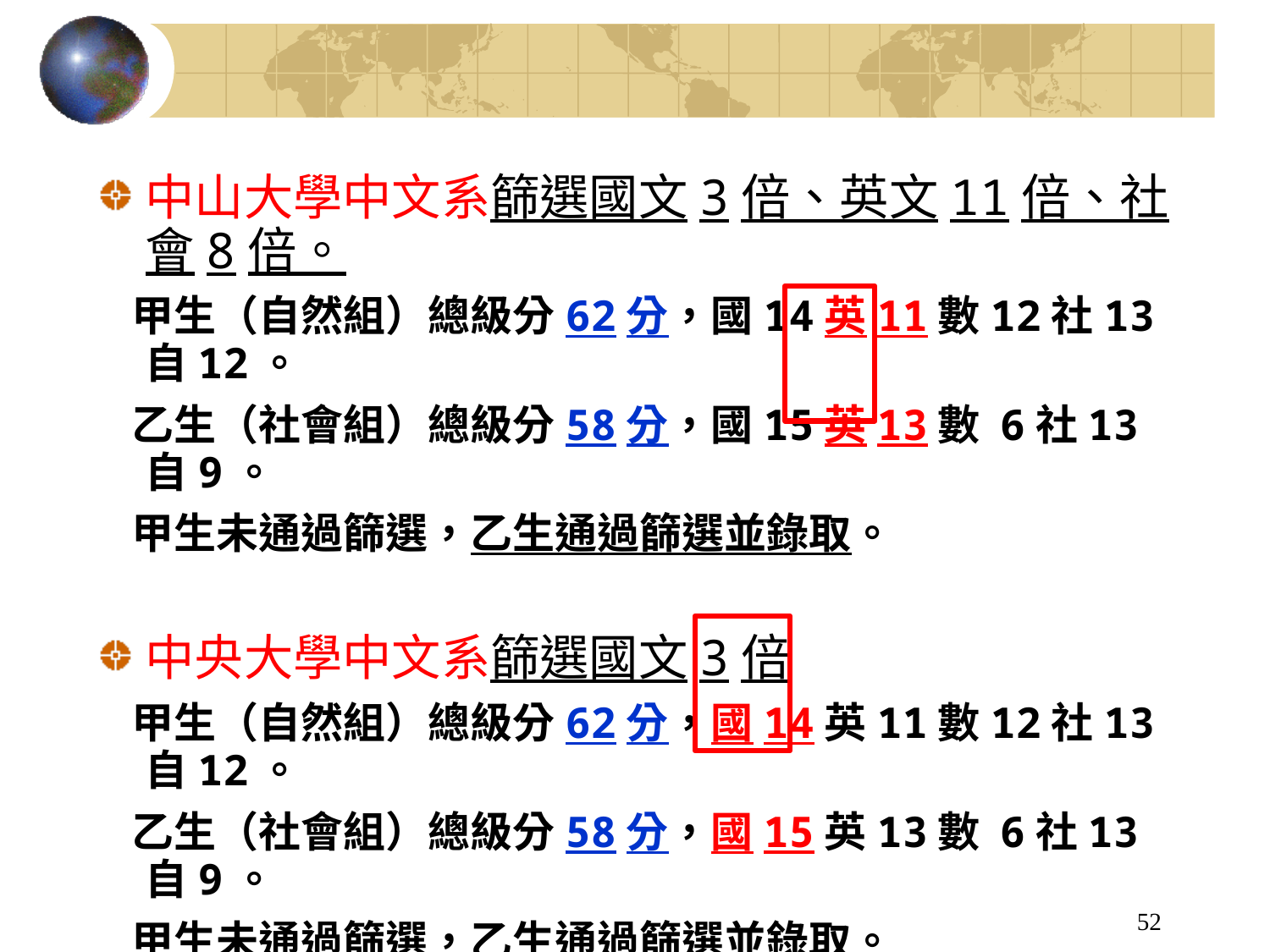

中山大學中文系篩選國文3倍、英文11倍、社會8倍。
  甲生（自然組）總級分62分，國14英11數12社13自12。
  乙生（社會組）總級分58分，國15英13數 6社13自9。
  甲生未通過篩選，乙生通過篩選並錄取。

中央大學中文系篩選國文3倍
  甲生（自然組）總級分62分，國14英11數12社13自12。
  乙生（社會組）總級分58分，國15英13數 6社13自9。
  甲生未通過篩選，乙生通過篩選並錄取。

52